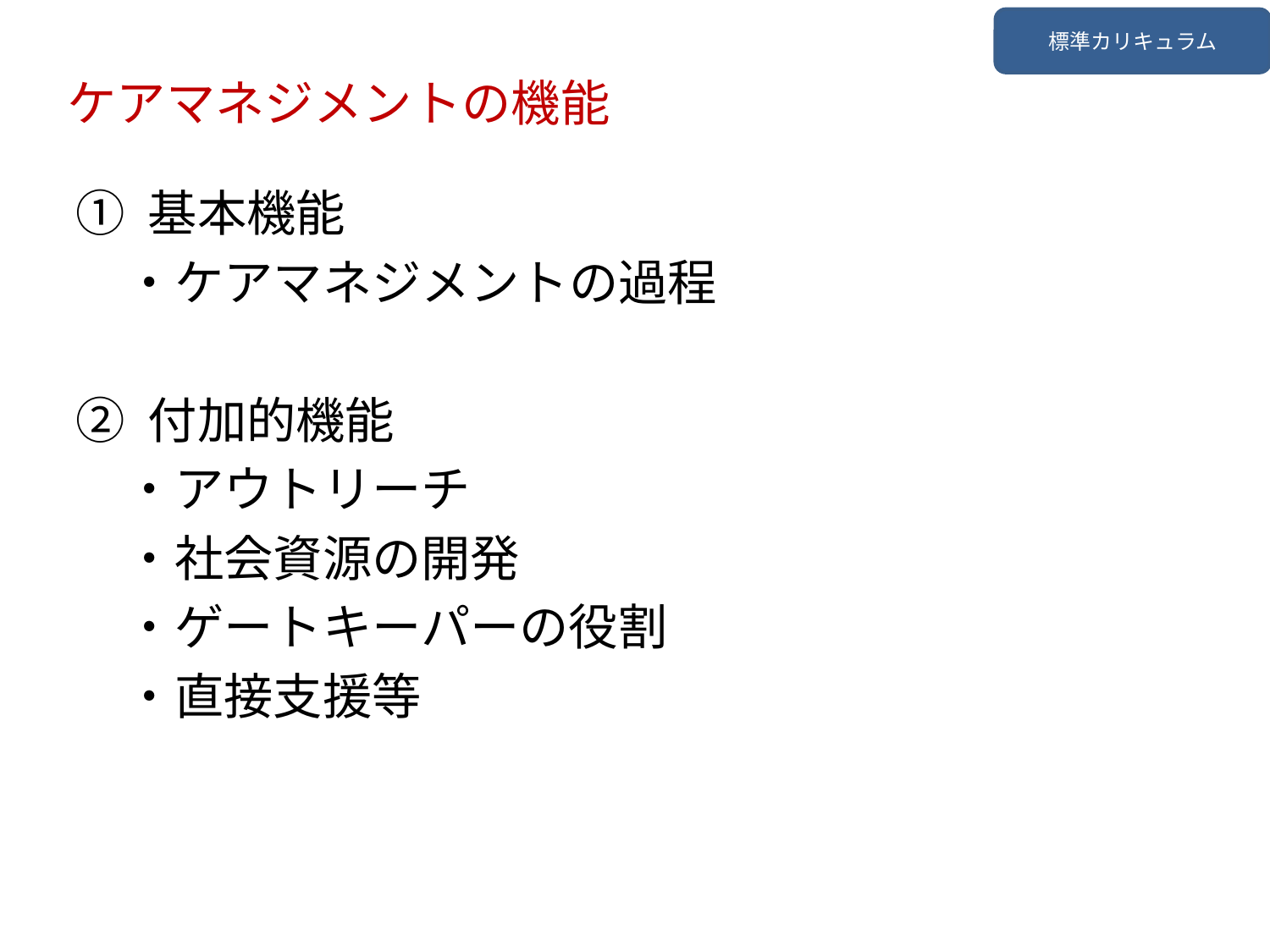

標準カリキュラム
ケアマネジメントの機能
① 基本機能
　・ケアマネジメントの過程

② 付加的機能
　・アウトリーチ
　・社会資源の開発
　・ゲートキーパーの役割
　・直接支援等